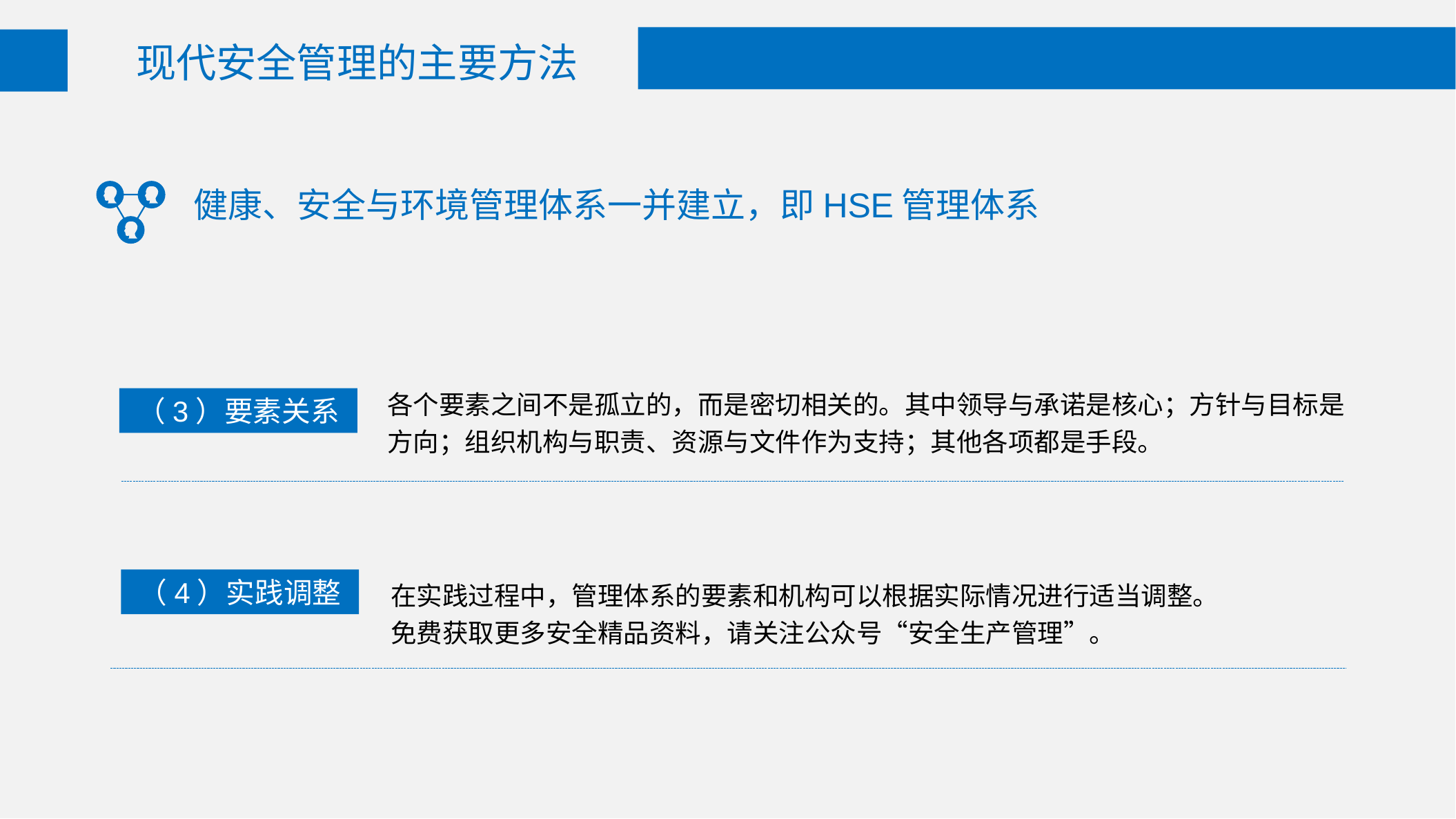

现代安全管理的主要方法
健康、安全与环境管理体系一并建立，即HSE管理体系

各个要素之间不是孤立的，而是密切相关的。其中领导与承诺是核心；方针与目标是方向；组织机构与职责、资源与文件作为支持；其他各项都是手段。
（3）要素关系
在实践过程中，管理体系的要素和机构可以根据实际情况进行适当调整。
免费获取更多安全精品资料，请关注公众号“安全生产管理”。
（4）实践调整